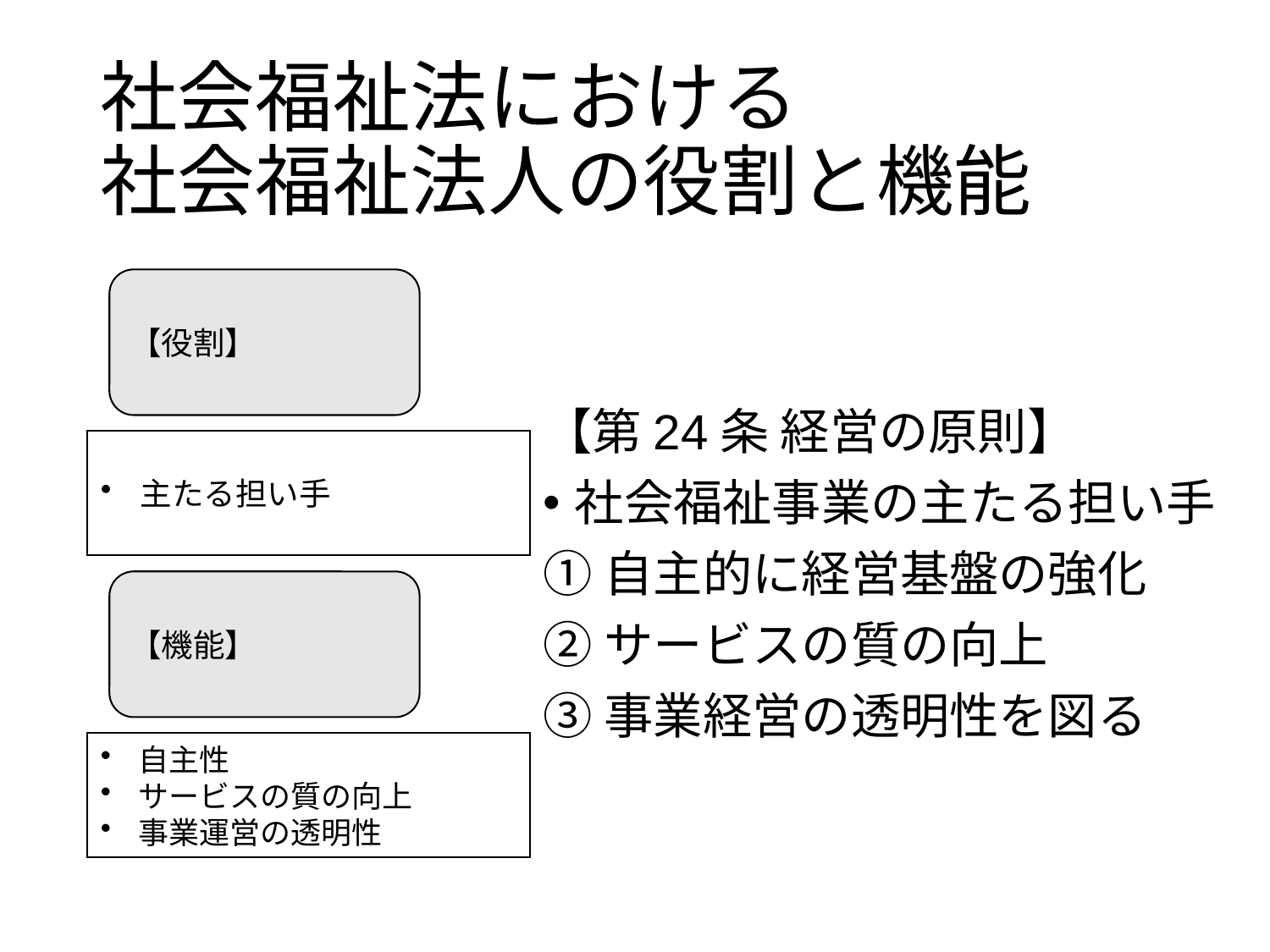

# 社会福祉法における 社会福祉法人の役割と機能
【役割】
【機能】
主たる担い手
自主性
サービスの質の向上
事業運営の透明性

【第24条 経営の原則】
社会福祉事業の主たる担い手
①自主的に経営基盤の強化
②サービスの質の向上
③事業経営の透明性を図る